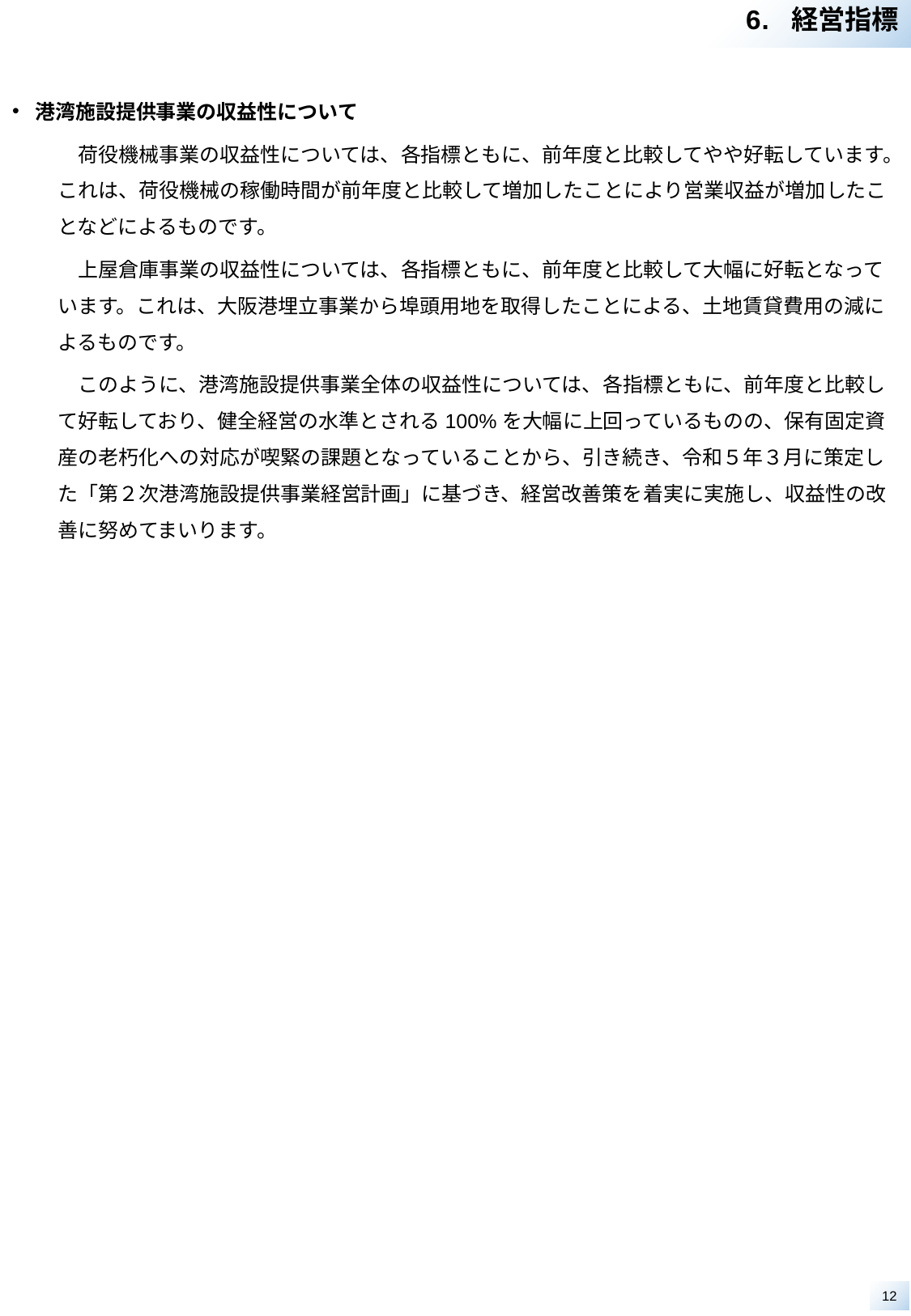

経営指標
港湾施設提供事業の収益性について
　荷役機械事業の収益性については、各指標ともに、前年度と比較してやや好転しています。これは、荷役機械の稼働時間が前年度と比較して増加したことにより営業収益が増加したことなどによるものです。
　上屋倉庫事業の収益性については、各指標ともに、前年度と比較して大幅に好転となっています。これは、大阪港埋立事業から埠頭用地を取得したことによる、土地賃貸費用の減によるものです。
　このように、港湾施設提供事業全体の収益性については、各指標ともに、前年度と比較して好転しており、健全経営の水準とされる100%を大幅に上回っているものの、保有固定資産の老朽化への対応が喫緊の課題となっていることから、引き続き、令和５年３月に策定した「第２次港湾施設提供事業経営計画」に基づき、経営改善策を着実に実施し、収益性の改善に努めてまいります。

12